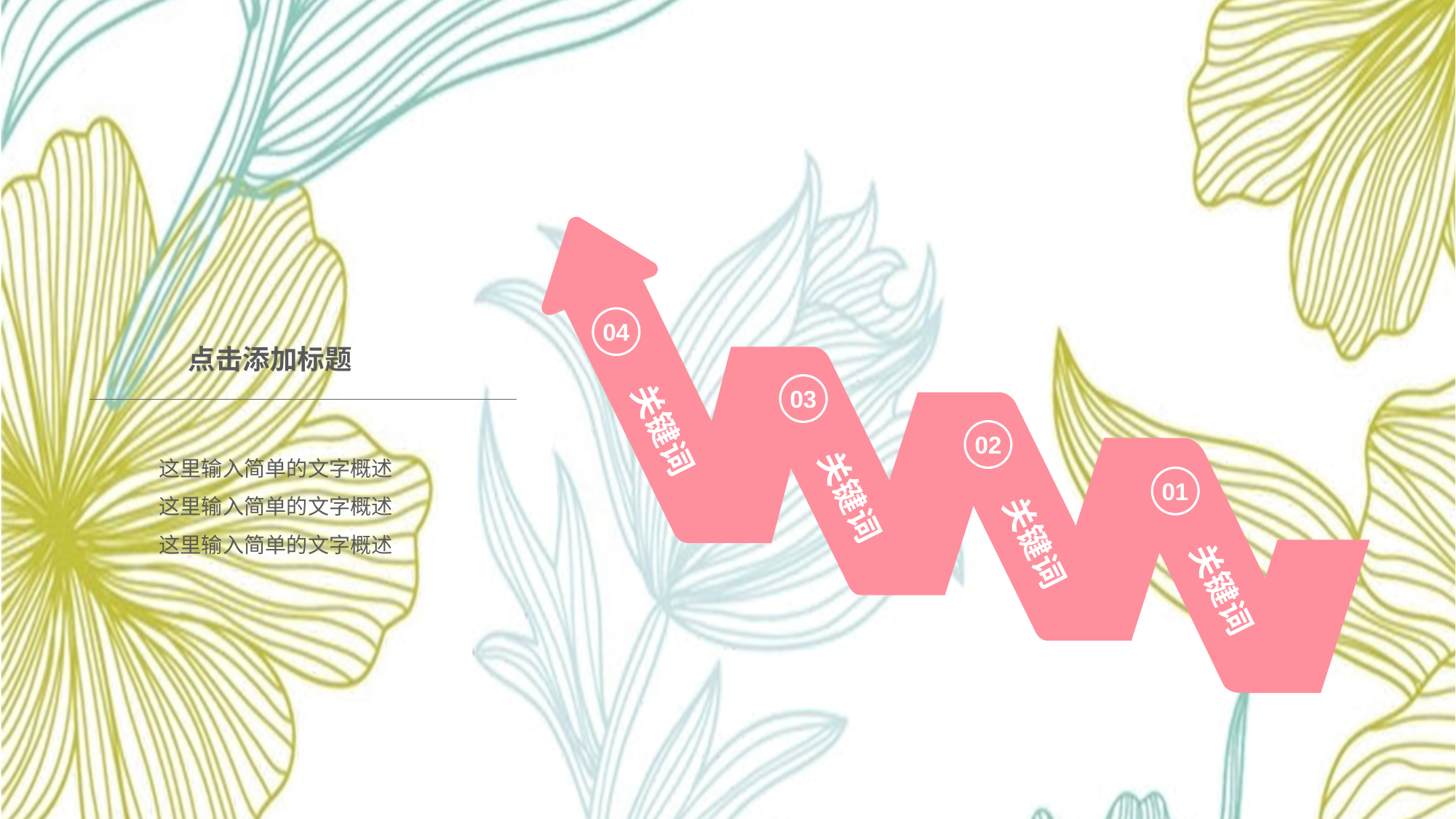

04

03

关键词
02

01
关键词
关键词

关键词
点击添加标题
这里输入简单的文字概述
这里输入简单的文字概述
这里输入简单的文字概述